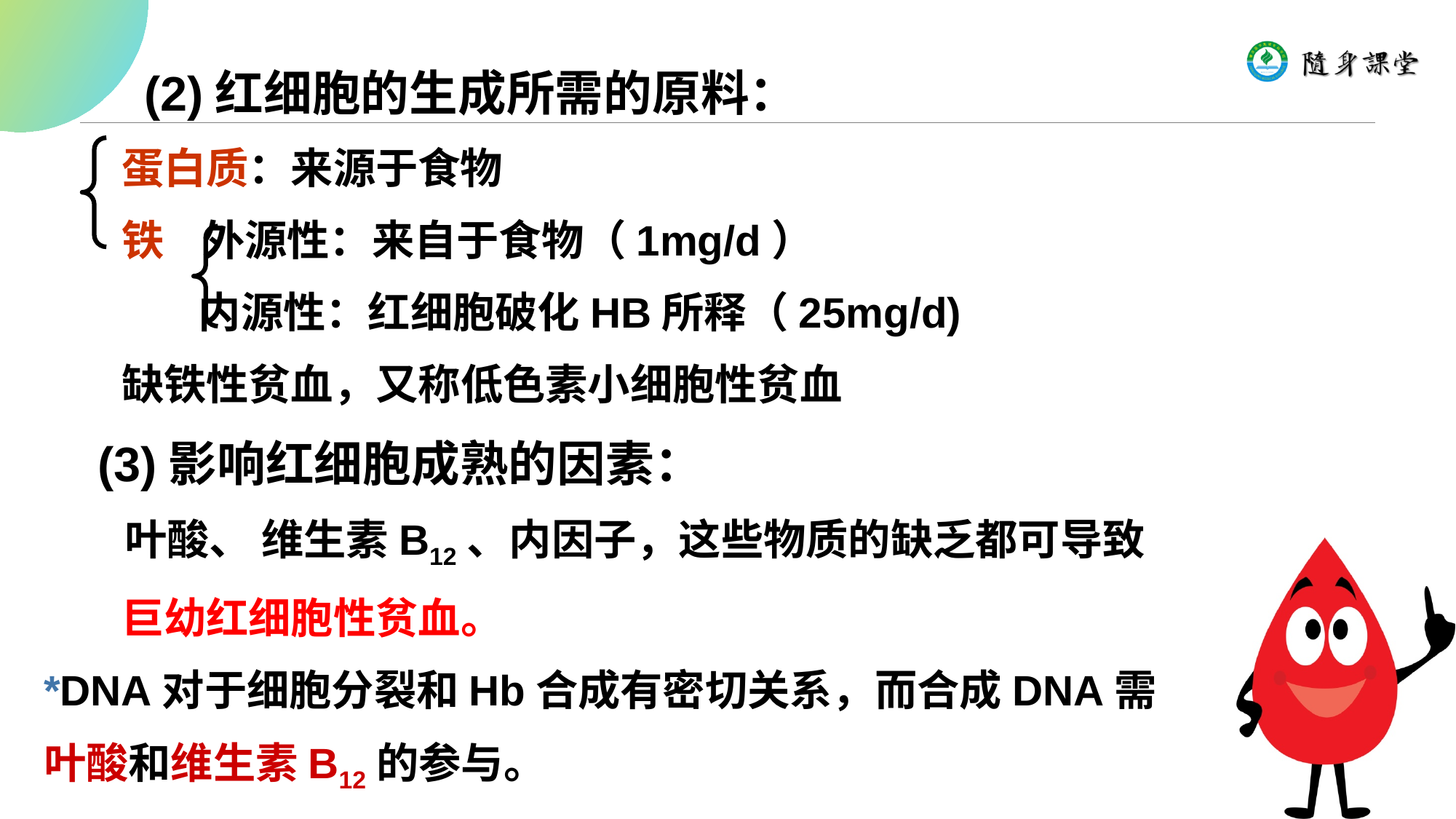

(2)红细胞的生成所需的原料：
       蛋白质：来源于食物
       铁    外源性：来自于食物（1mg/d）
               内源性：红细胞破化HB所释（25mg/d)
       缺铁性贫血，又称低色素小细胞性贫血
    (3)影响红细胞成熟的因素：
　    叶酸、 维生素B12、内因子，这些物质的缺乏都可导致
       巨幼红细胞性贫血。
*DNA对于细胞分裂和Hb合成有密切关系，而合成DNA需
叶酸和维生素B12的参与。